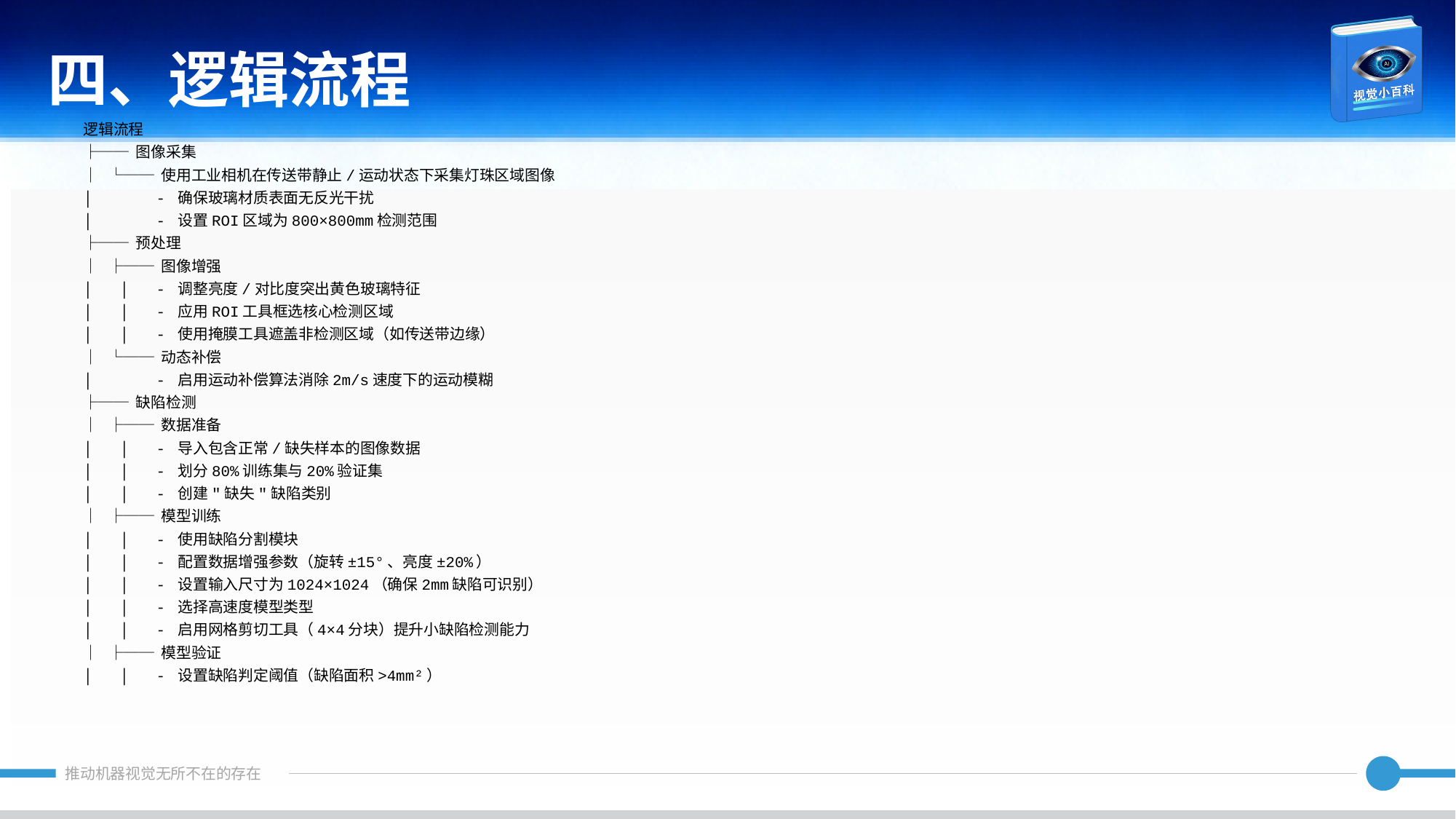

四、逻辑流程

逻辑流程
├── 图像采集
│   └── 使用工业相机在传送带静止/运动状态下采集灯珠区域图像
│       - 确保玻璃材质表面无反光干扰
│       - 设置ROI区域为800×800mm检测范围
├── 预处理
│   ├── 图像增强
│   │   - 调整亮度/对比度突出黄色玻璃特征
│   │   - 应用ROI工具框选核心检测区域
│   │   - 使用掩膜工具遮盖非检测区域（如传送带边缘）
│   └── 动态补偿
│       - 启用运动补偿算法消除2m/s速度下的运动模糊
├── 缺陷检测
│   ├── 数据准备
│   │   - 导入包含正常/缺失样本的图像数据
│   │   - 划分80%训练集与20%验证集
│   │   - 创建"缺失"缺陷类别
│   ├── 模型训练
│   │   - 使用缺陷分割模块
│   │   - 配置数据增强参数（旋转±15°、亮度±20%）
│   │   - 设置输入尺寸为1024×1024（确保2mm缺陷可识别）
│   │   - 选择高速度模型类型
│   │   - 启用网格剪切工具（4×4分块）提升小缺陷检测能力
│   ├── 模型验证
│   │   - 设置缺陷判定阈值（缺陷面积>4mm²）
9